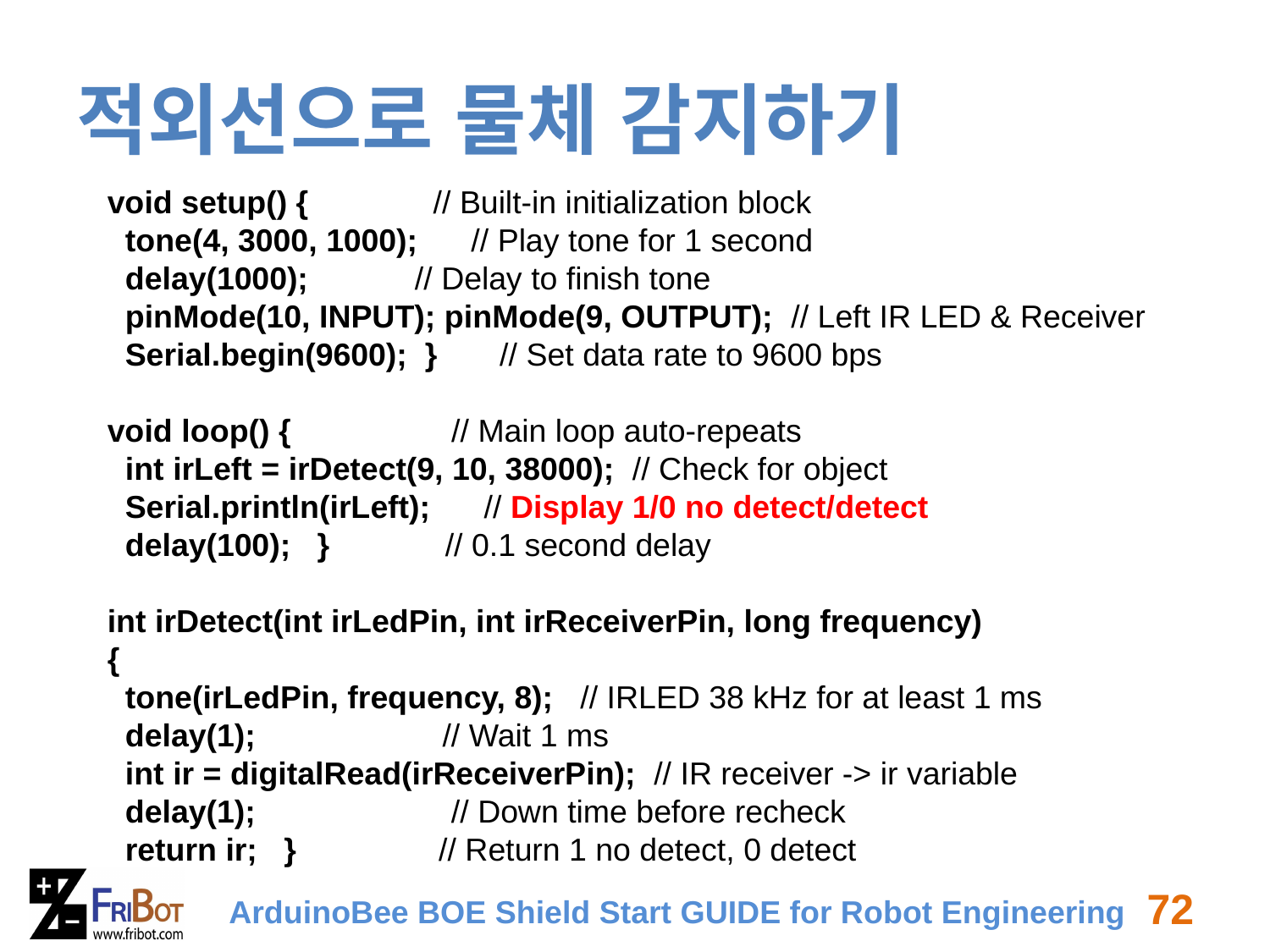

# 적외선으로 물체 감지하기
void setup() {              // Built-in initialization block
  tone(4, 3000, 1000);      // Play tone for 1 second
  delay(1000);            // Delay to finish tone
  pinMode(10, INPUT); pinMode(9, OUTPUT);  // Left IR LED & Receiver
  Serial.begin(9600);  }       // Set data rate to 9600 bps

void loop() {                  // Main loop auto-repeats
  int irLeft = irDetect(9, 10, 38000);  // Check for object
  Serial.println(irLeft);      // Display 1/0 no detect/detect
  delay(100);   }             // 0.1 second delay

int irDetect(int irLedPin, int irReceiverPin, long frequency)
{
  tone(irLedPin, frequency, 8);   // IRLED 38 kHz for at least 1 ms
  delay(1);                     // Wait 1 ms
  int ir = digitalRead(irReceiverPin);  // IR receiver -> ir variable
  delay(1);                      // Down time before recheck
  return ir;   }                // Return 1 no detect, 0 detect
72